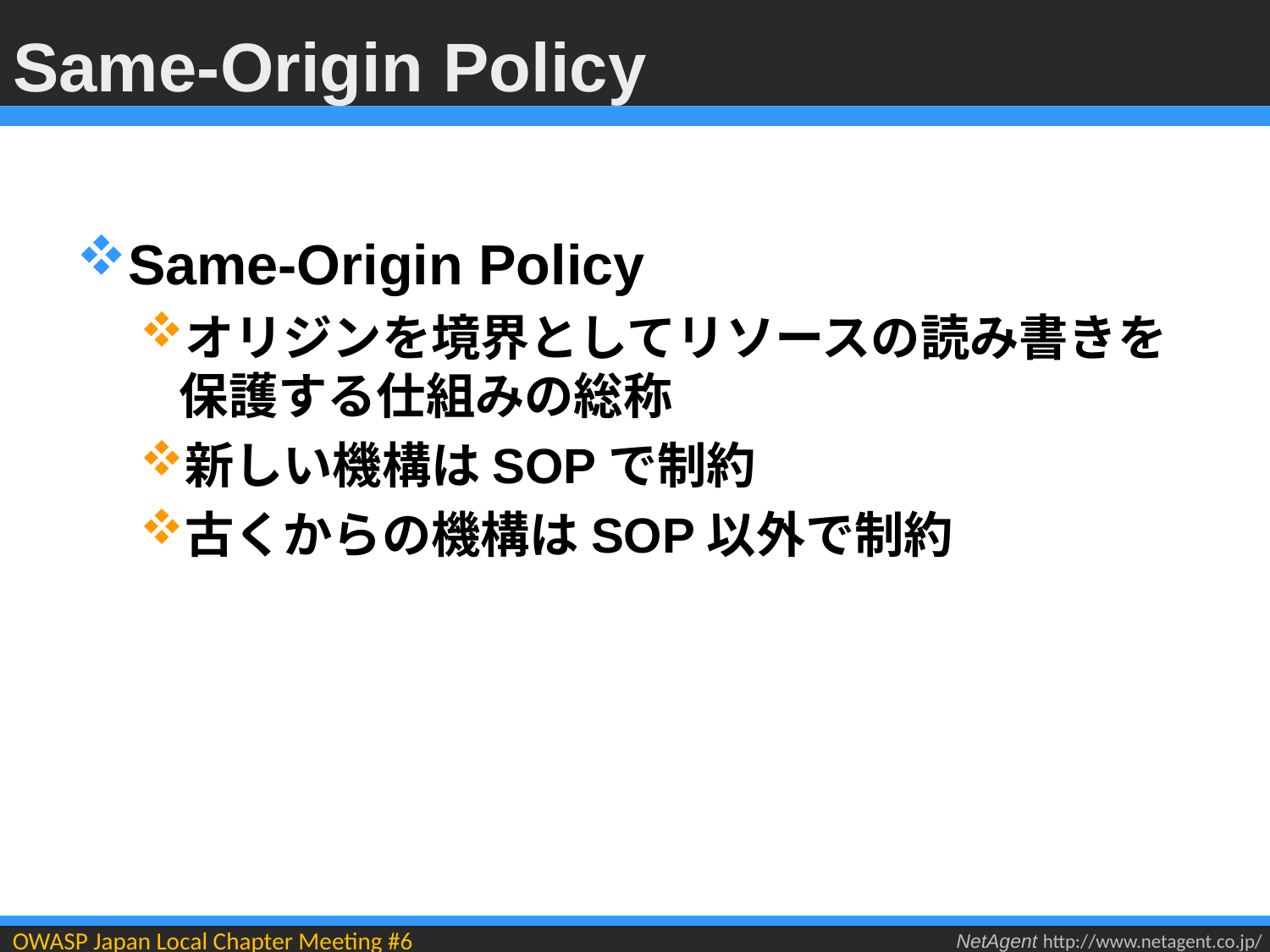

# Same-Origin Policy
Same-Origin Policy
オリジンを境界としてリソースの読み書きを保護する仕組みの総称
新しい機構はSOPで制約
古くからの機構はSOP以外で制約